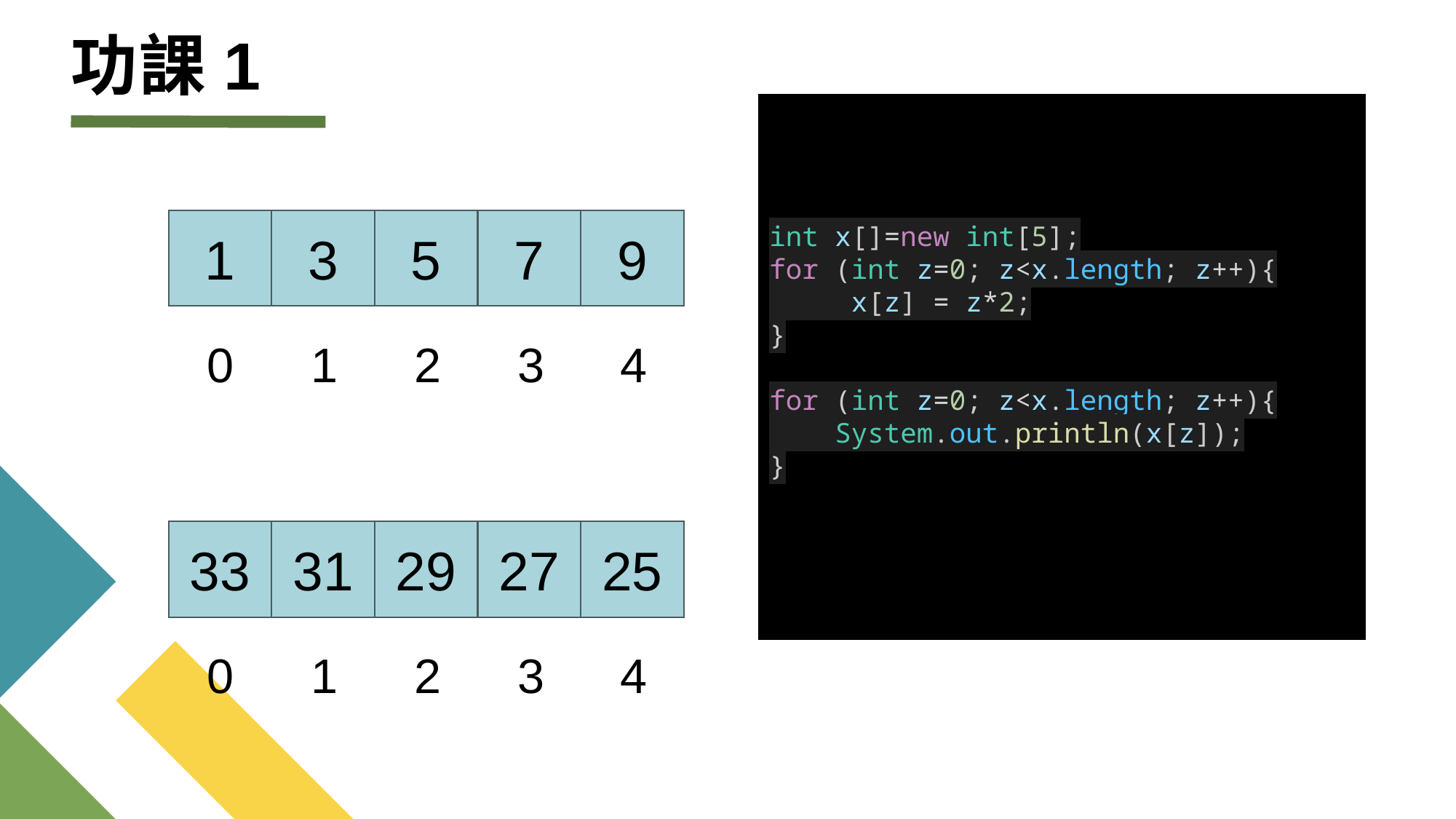

# 功課1
int x[]=new int[5];
for (int z=0; z<x.length; z++){
     x[z] = z*2;
}
for (int z=0; z<x.length; z++){
    System.out.println(x[z]);
}

1
3
5
7
9
4
3
2
1
0
33
31
29
27
25
4
3
2
1
0